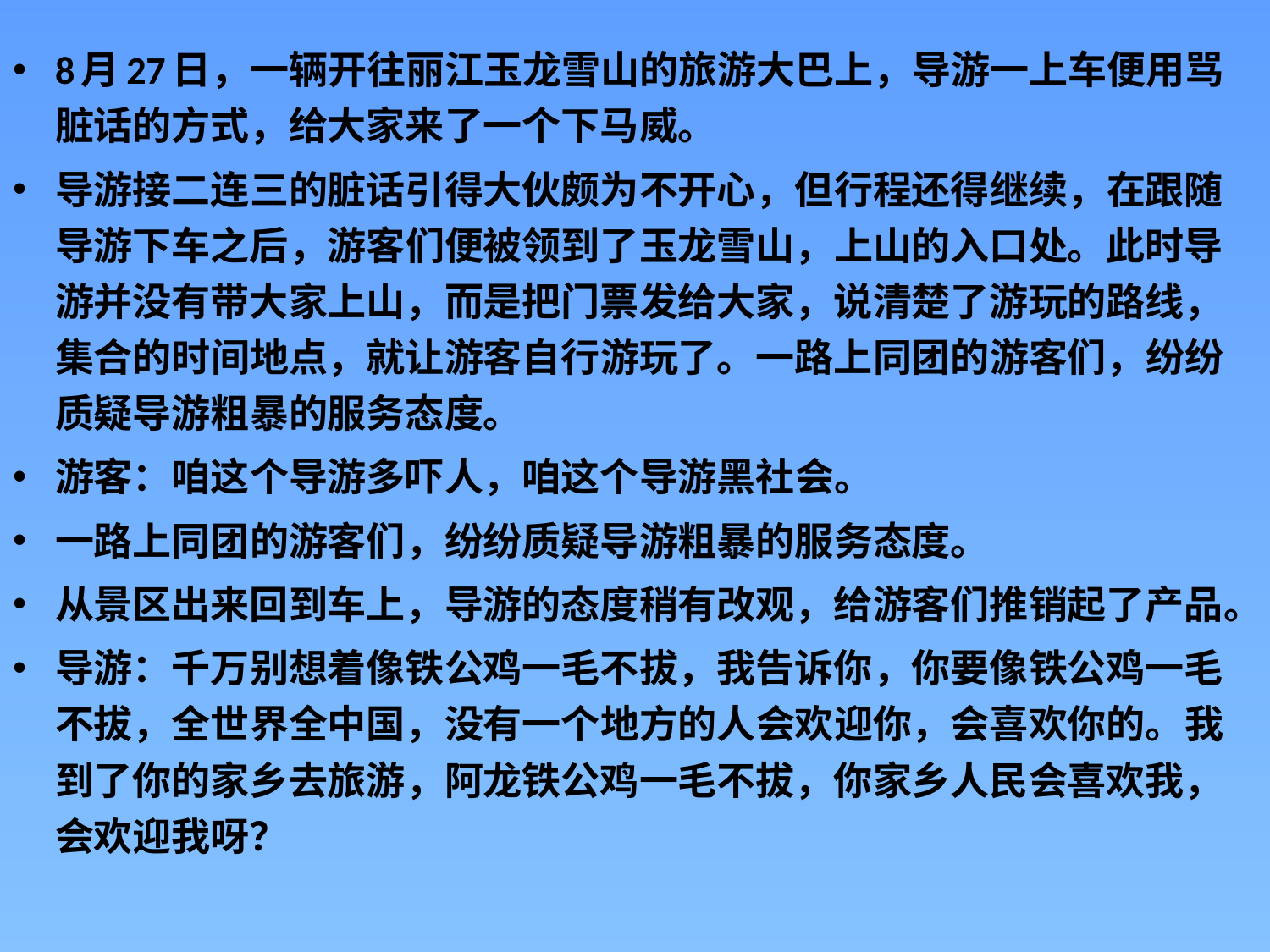

8月27日，一辆开往丽江玉龙雪山的旅游大巴上，导游一上车便用骂脏话的方式，给大家来了一个下马威。
导游接二连三的脏话引得大伙颇为不开心，但行程还得继续，在跟随导游下车之后，游客们便被领到了玉龙雪山，上山的入口处。此时导游并没有带大家上山，而是把门票发给大家，说清楚了游玩的路线，集合的时间地点，就让游客自行游玩了。一路上同团的游客们，纷纷质疑导游粗暴的服务态度。
游客：咱这个导游多吓人，咱这个导游黑社会。
一路上同团的游客们，纷纷质疑导游粗暴的服务态度。
从景区出来回到车上，导游的态度稍有改观，给游客们推销起了产品。
导游：千万别想着像铁公鸡一毛不拔，我告诉你，你要像铁公鸡一毛不拔，全世界全中国，没有一个地方的人会欢迎你，会喜欢你的。我到了你的家乡去旅游，阿龙铁公鸡一毛不拔，你家乡人民会喜欢我，会欢迎我呀？